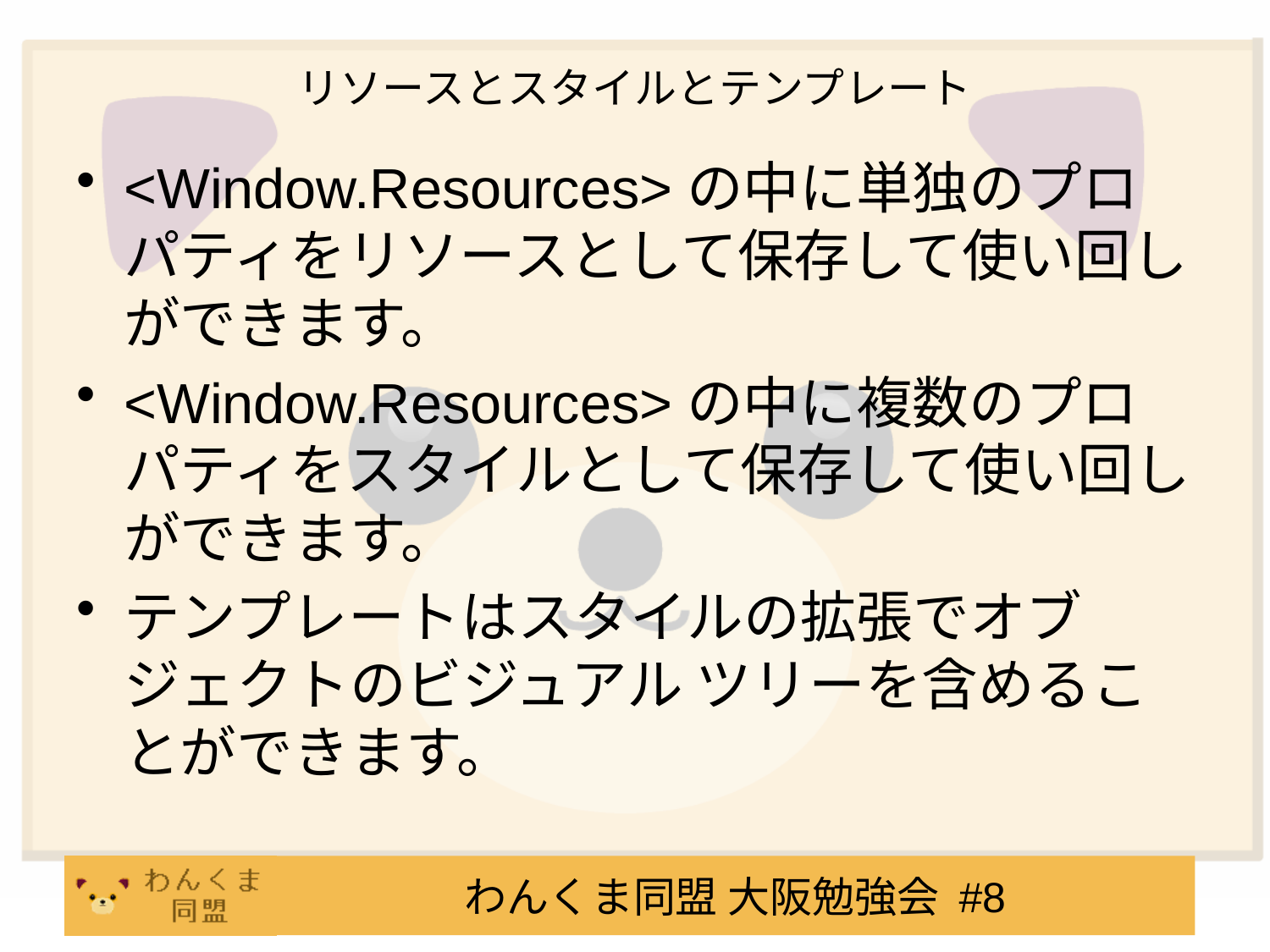

# リソースとスタイルとテンプレート
<Window.Resources>の中に単独のプロパティをリソースとして保存して使い回しができます。
<Window.Resources>の中に複数のプロパティをスタイルとして保存して使い回しができます。
テンプレートはスタイルの拡張でオブジェクトのビジュアル ツリーを含めることができます。